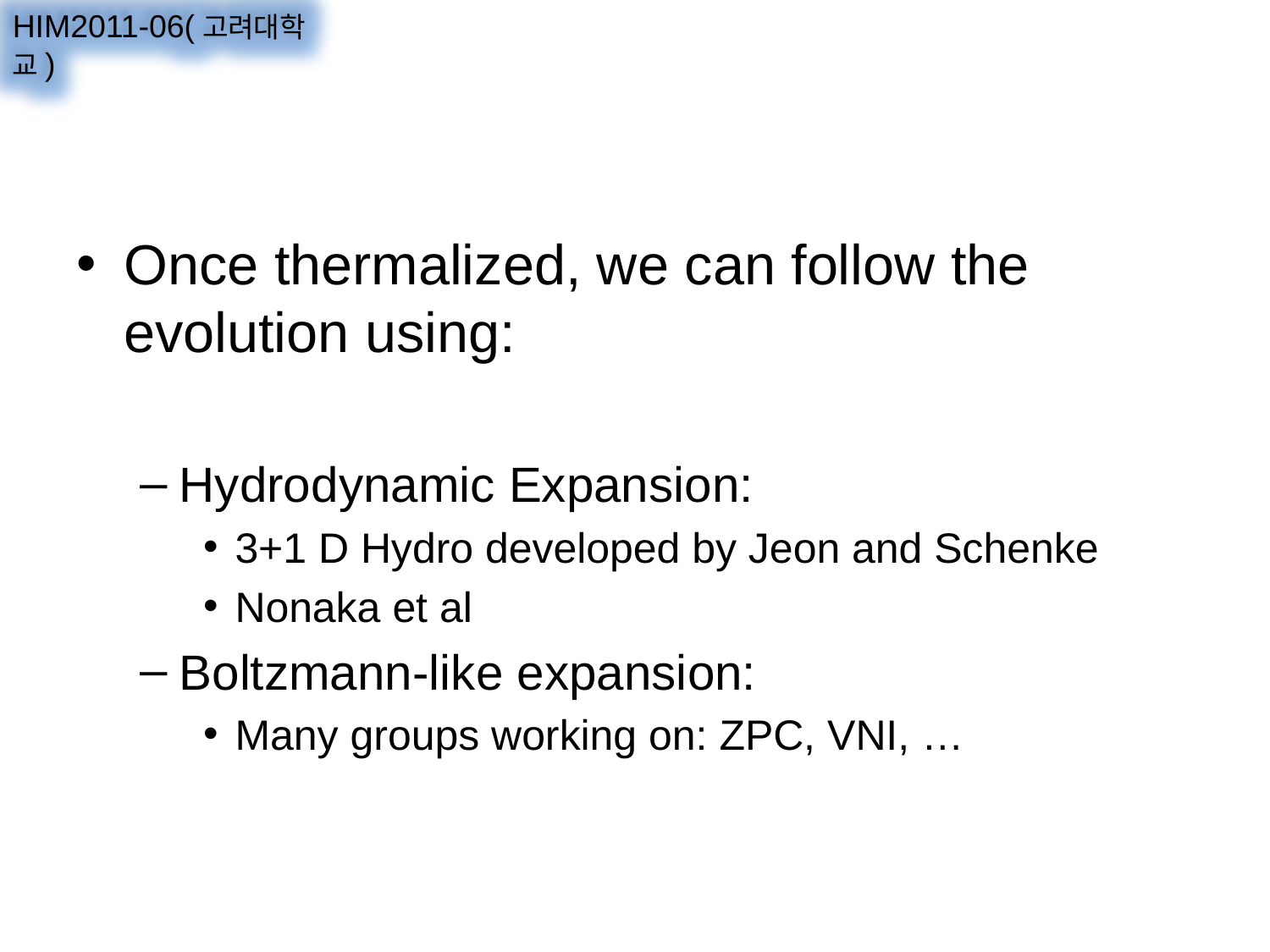

HIM2011-06(고려대학교)
Once thermalized, we can follow the evolution using:

Hydrodynamic Expansion:
3+1 D Hydro developed by Jeon and Schenke
Nonaka et al
Boltzmann-like expansion:
Many groups working on: ZPC, VNI, …